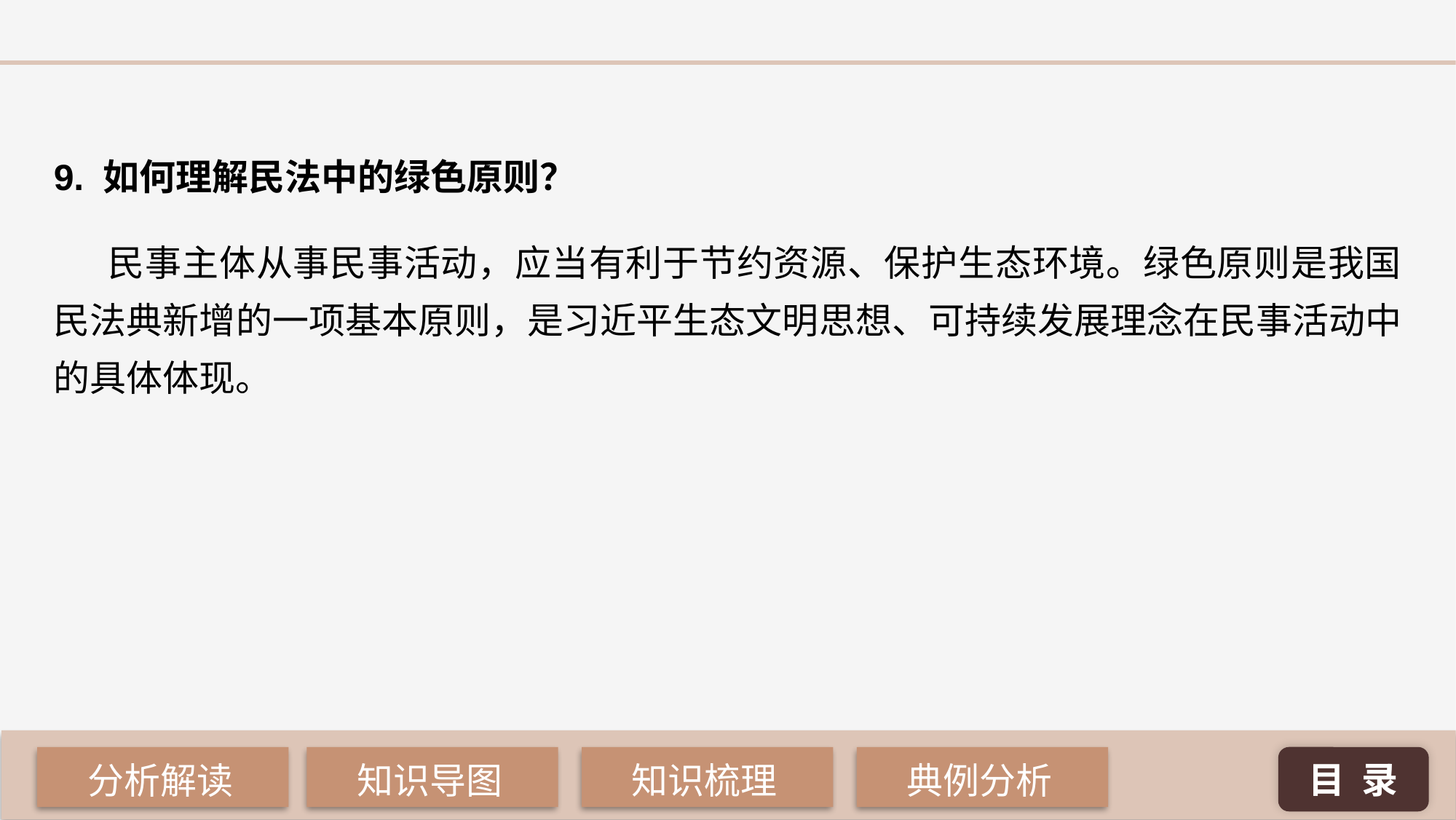

9. 如何理解民法中的绿色原则？
民事主体从事民事活动，应当有利于节约资源、保护生态环境。绿色原则是我国民法典新增的一项基本原则，是习近平生态文明思想、可持续发展理念在民事活动中的具体体现。